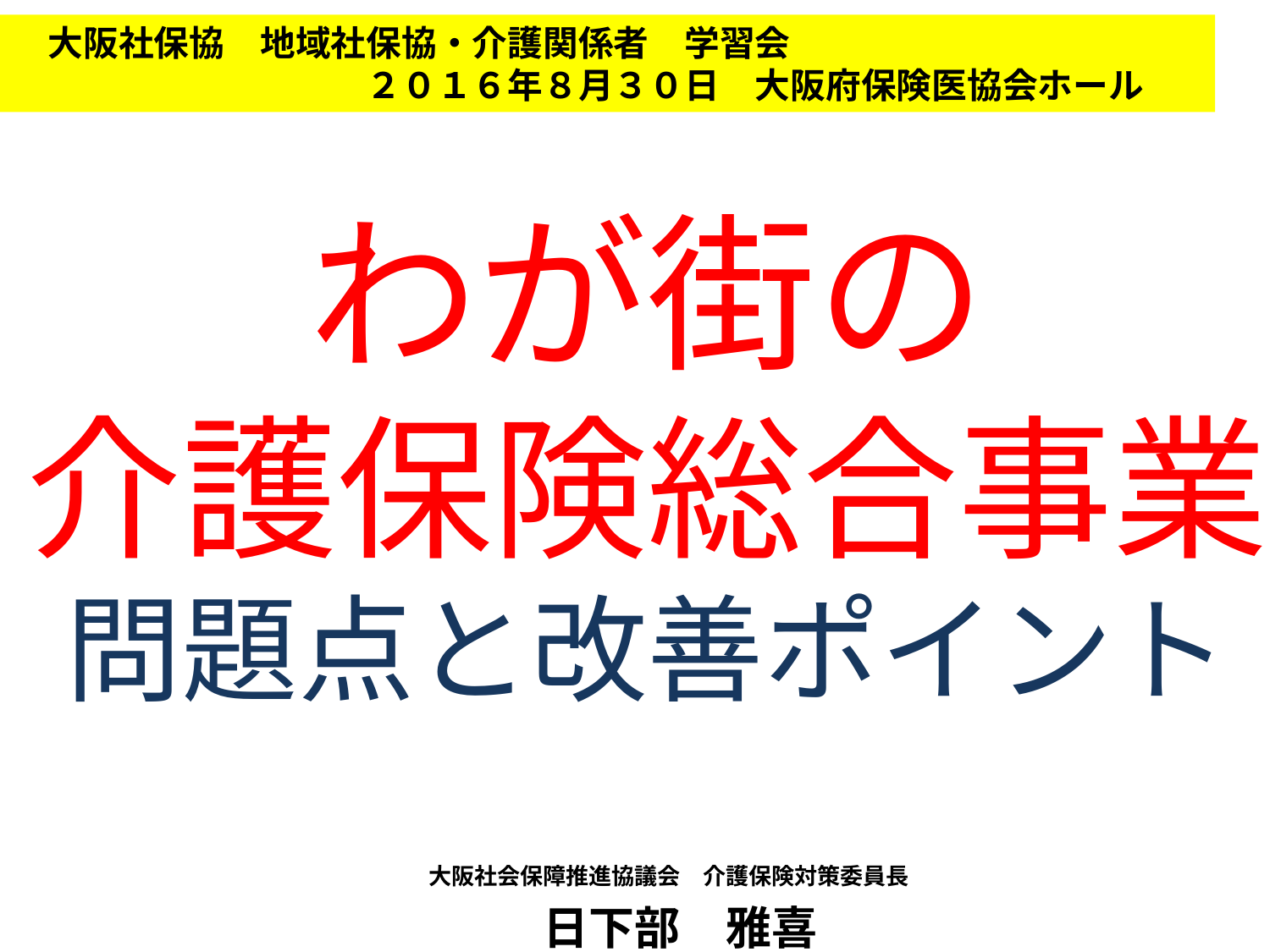

大阪社保協　地域社保協・介護関係者　学習会
　　　　　　　　　　２０１６年８月３０日　大阪府保険医協会ホール
# わが街の 介護保険総合事業 問題点と改善ポイント

大阪社会保障推進協議会　介護保険対策委員長
日下部　雅喜